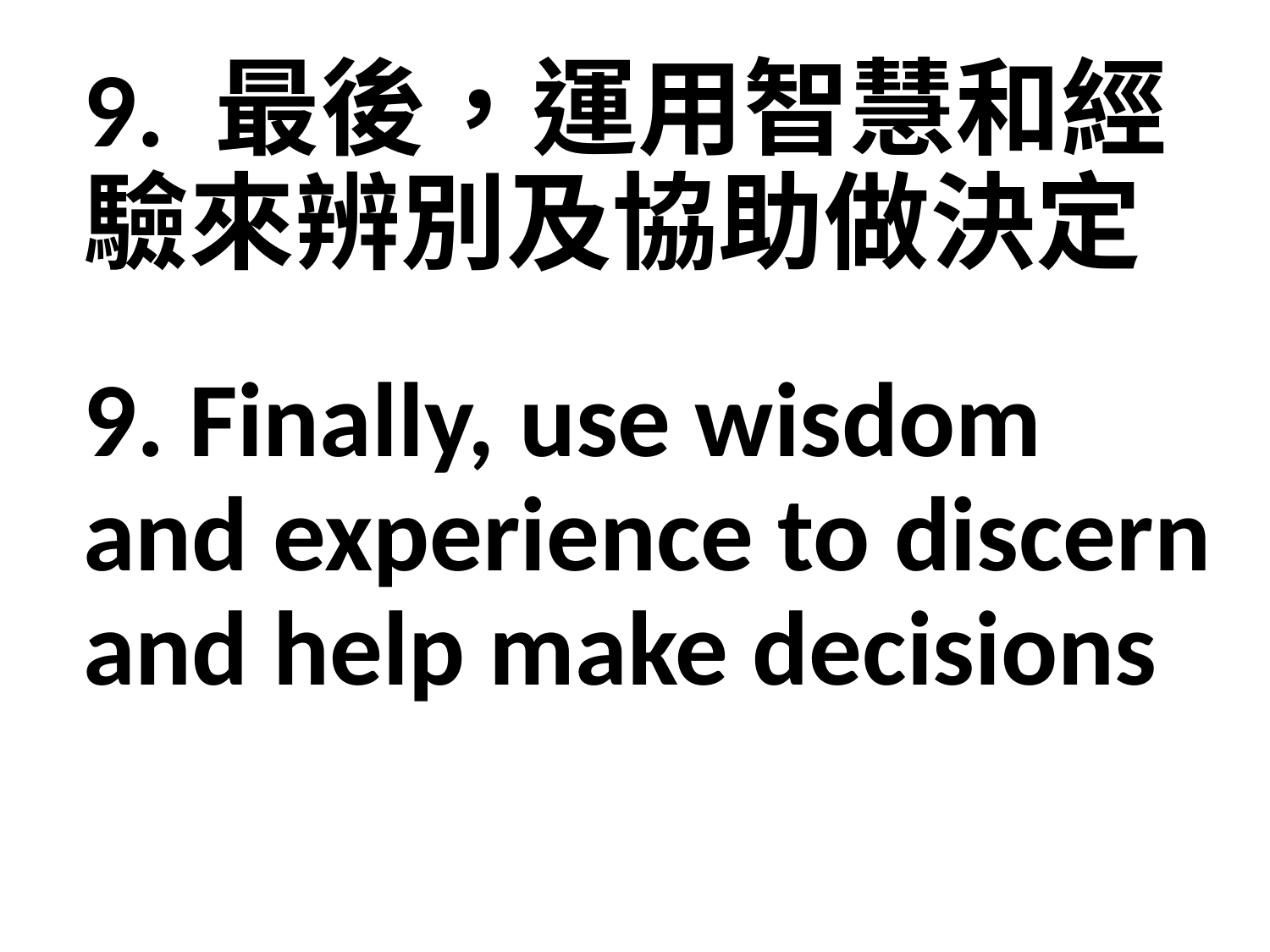

9. 最後，運用智慧和經驗來辨別及協助做決定

9. Finally, use wisdom and experience to discern and help make decisions